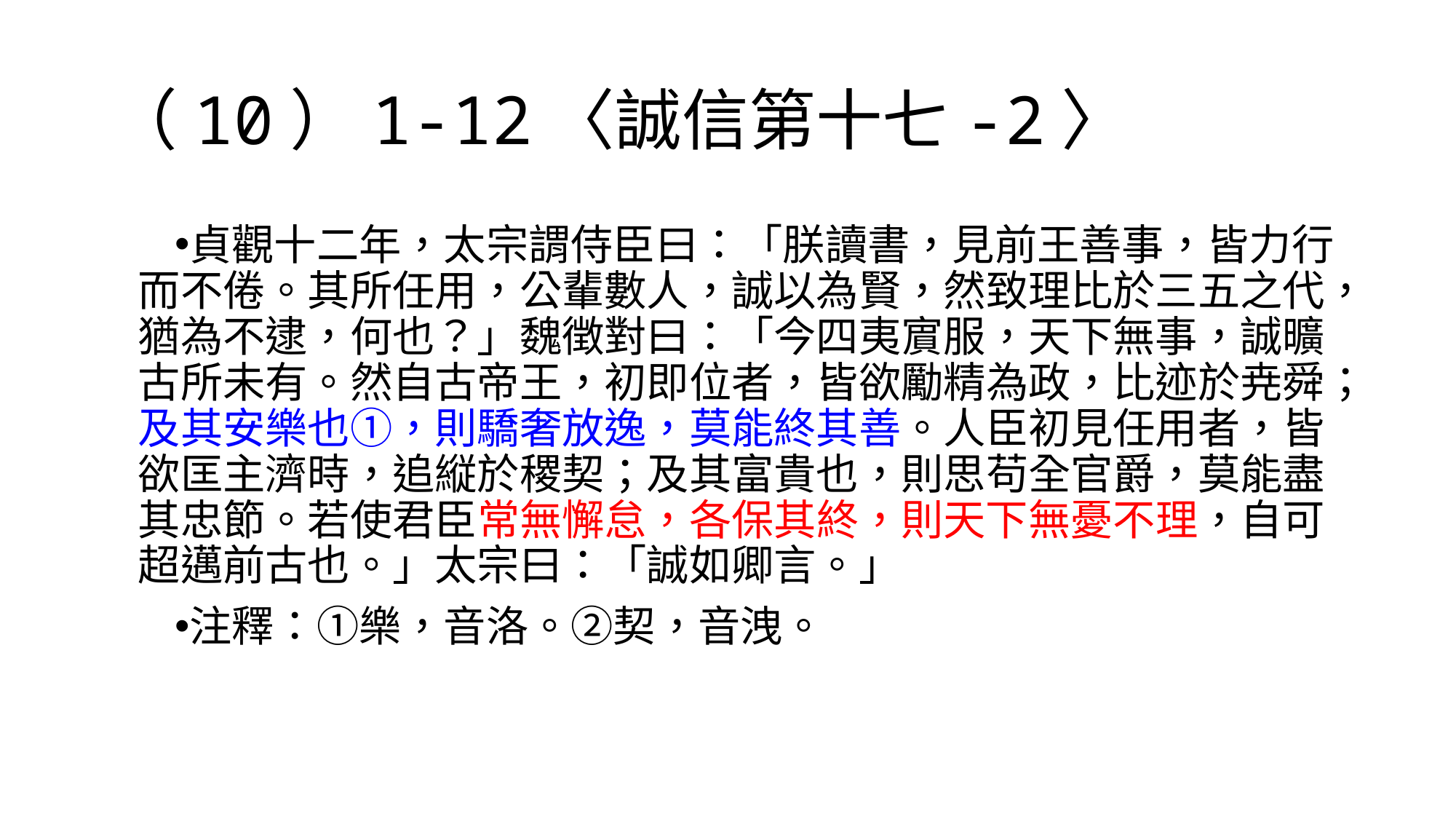

# （10）1-12〈誠信第十七-2〉
貞觀十二年，太宗謂侍臣曰：「朕讀書，見前王善事，皆力行而不倦。其所任用，公輩數人，誠以為賢，然致理比於三五之代，猶為不逮，何也？」魏徴對曰：「今四夷賔服，天下無事，誠曠古所未有。然自古帝王，初即位者，皆欲勵精為政，比迹於尭舜；及其安樂也①，則驕奢放逸，莫能終其善。人臣初見任用者，皆欲匡主濟時，追縦於稷契；及其富貴也，則思苟全官爵，莫能盡其忠節。若使君臣常無懈怠，各保其終，則天下無憂不理，自可超邁前古也。」太宗曰：「誠如卿言。」
注釋：①樂，音洛。②契，音洩。